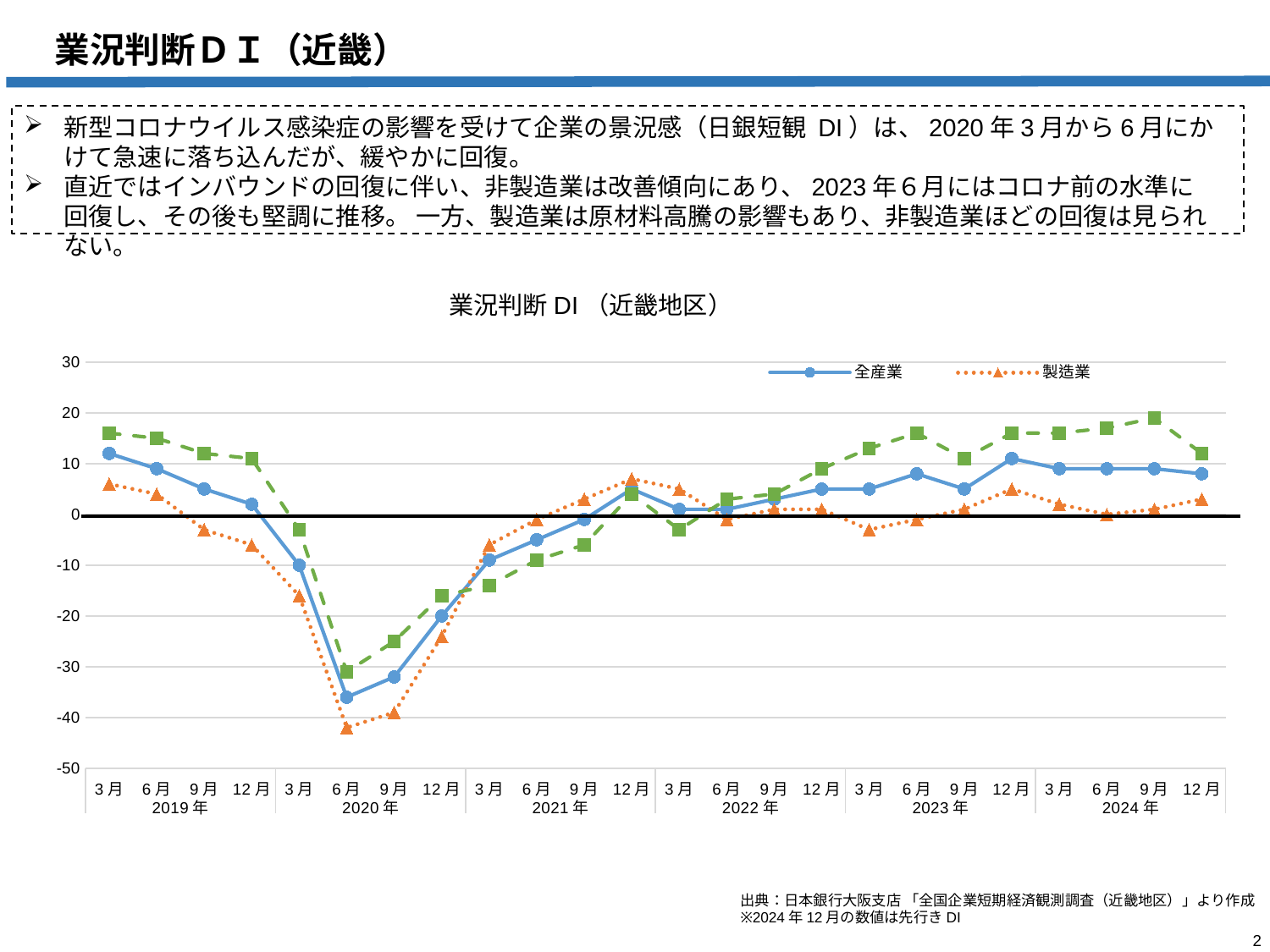

業況判断ＤＩ（近畿）
新型コロナウイルス感染症の影響を受けて企業の景況感（日銀短観 DI）は、2020年3月から6月にかけて急速に落ち込んだが、緩やかに回復。
直近ではインバウンドの回復に伴い、非製造業は改善傾向にあり、2023年６月にはコロナ前の水準に回復し、その後も堅調に推移。 一方、製造業は原材料高騰の影響もあり、非製造業ほどの回復は見られない。

業況判断DI（近畿地区）

### Chart

| Category | 全産業 | 製造業 | 非製造業 |
|---|---|---|---|
| 3月 | 12.0 | 6.0 | 16.0 |
| 6月 | 9.0 | 4.0 | 15.0 |
| 9月 | 5.0 | -3.0 | 12.0 |
| 12月 | 2.0 | -6.0 | 11.0 |
| 3月 | -10.0 | -16.0 | -3.0 |
| 6月 | -36.0 | -42.0 | -31.0 |
| 9月 | -32.0 | -39.0 | -25.0 |
| 12月 | -20.0 | -24.0 | -16.0 |
| 3月 | -9.0 | -6.0 | -14.0 |
| 6月 | -5.0 | -1.0 | -9.0 |
| 9月 | -1.0 | 3.0 | -6.0 |
| 12月 | 5.0 | 7.0 | 4.0 |
| 3月 | 1.0 | 5.0 | -3.0 |
| 6月 | 1.0 | -1.0 | 3.0 |
| 9月 | 3.0 | 1.0 | 4.0 |
| 12月 | 5.0 | 1.0 | 9.0 |
| 3月 | 5.0 | -3.0 | 13.0 |
| 6月 | 8.0 | -1.0 | 16.0 |
| 9月 | 5.0 | 1.0 | 11.0 |
| 12月 | 11.0 | 5.0 | 16.0 |
| 3月 | 9.0 | 2.0 | 16.0 |
| 6月 | 9.0 | 0.0 | 17.0 |
| 9月 | 9.0 | 1.0 | 19.0 |
| 12月 | 8.0 | 3.0 | 12.0 |
出典：日本銀行大阪支店 「全国企業短期経済観測調査（近畿地区）」より作成
※2024年12月の数値は先行きDI
2